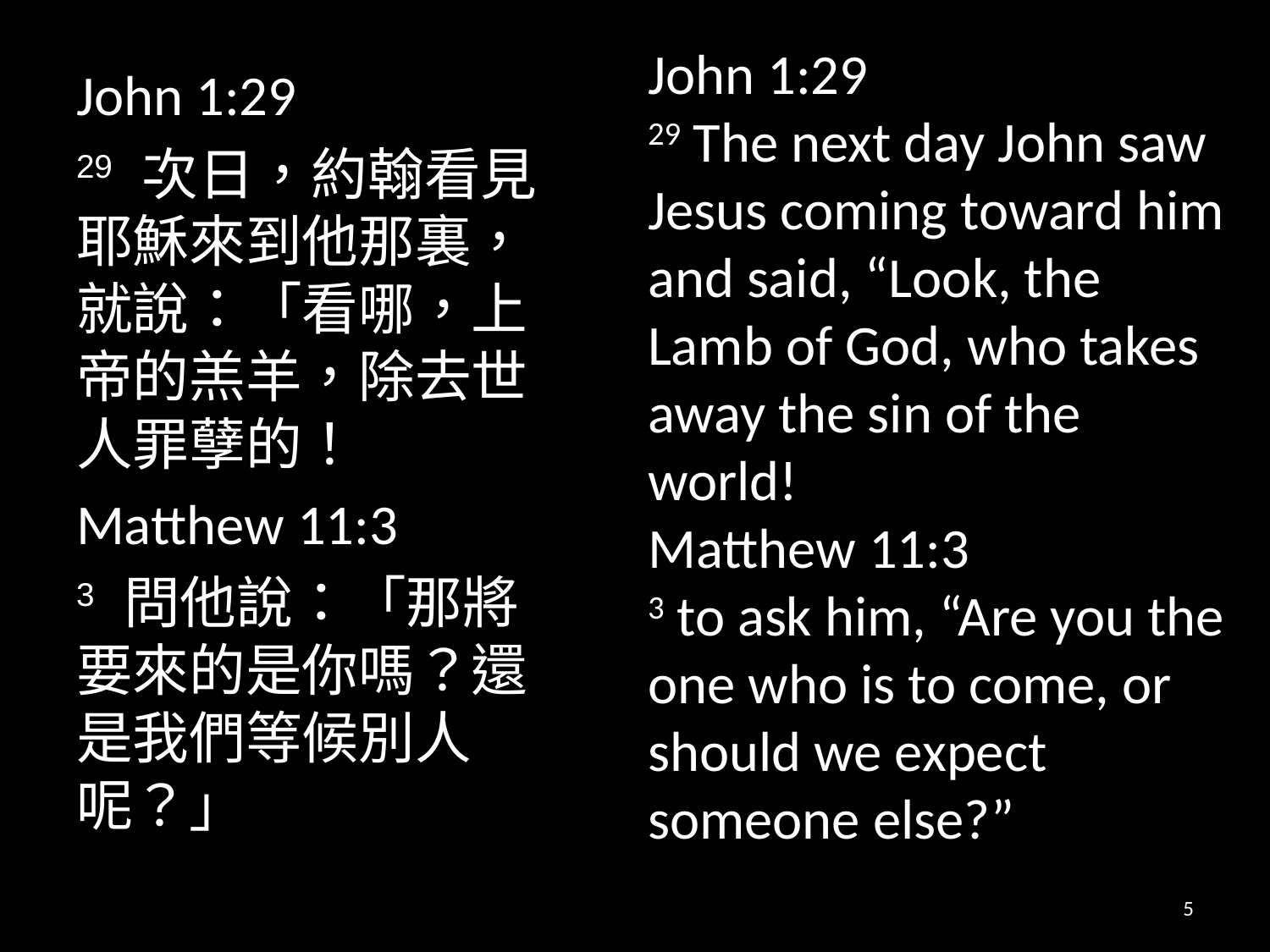

John 1:29
29 The next day John saw Jesus coming toward him and said, “Look, the Lamb of God, who takes away the sin of the world!
Matthew 11:3
3 to ask him, “Are you the one who is to come, or should we expect someone else?”

John 1:29
29 次日，約翰看見耶穌來到他那裏，就說：「看哪，上帝的羔羊，除去世人罪孽的！
Matthew 11:3
3 問他說：「那將要來的是你嗎？還是我們等候別人呢？」

5